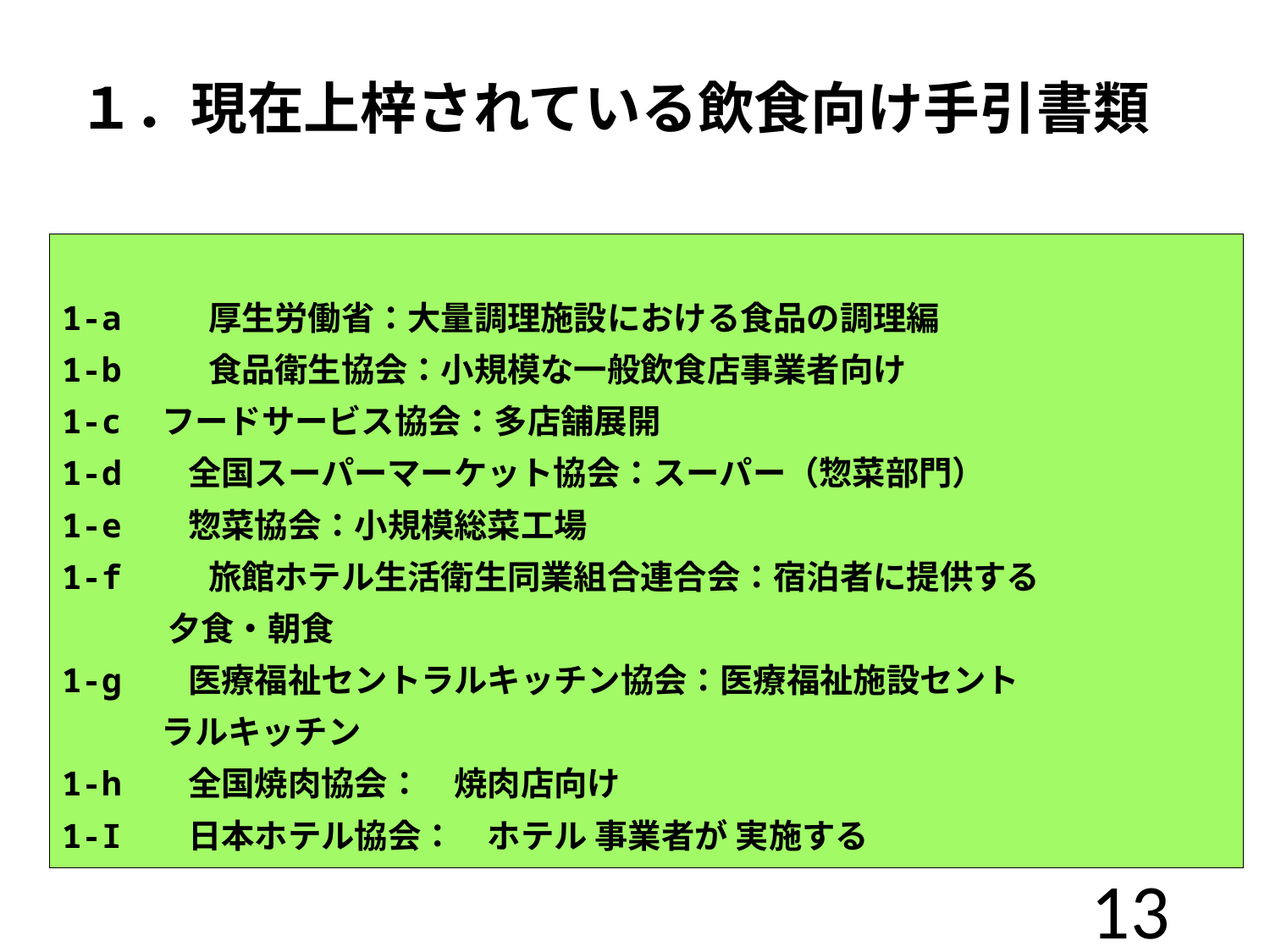

# １．現在上梓されている飲食向け手引書類

1-a    厚生労働省：大量調理施設における食品の調理編
1-b    食品衛生協会：小規模な一般飲食店事業者向け
1-c　フードサービス協会：多店舗展開
1-d   全国スーパーマーケット協会：スーパー（惣菜部門）
1-e   惣菜協会：小規模総菜工場
1-f    旅館ホテル生活衛生同業組合連合会：宿泊者に提供する
             夕食・朝食
1-g   医療福祉セントラルキッチン協会：医療福祉施設セント
　　　ラルキッチン
1-h   全国焼肉協会：　焼肉店向け
1-I   日本ホテル協会：　ホテル 事業者が 実施する
13